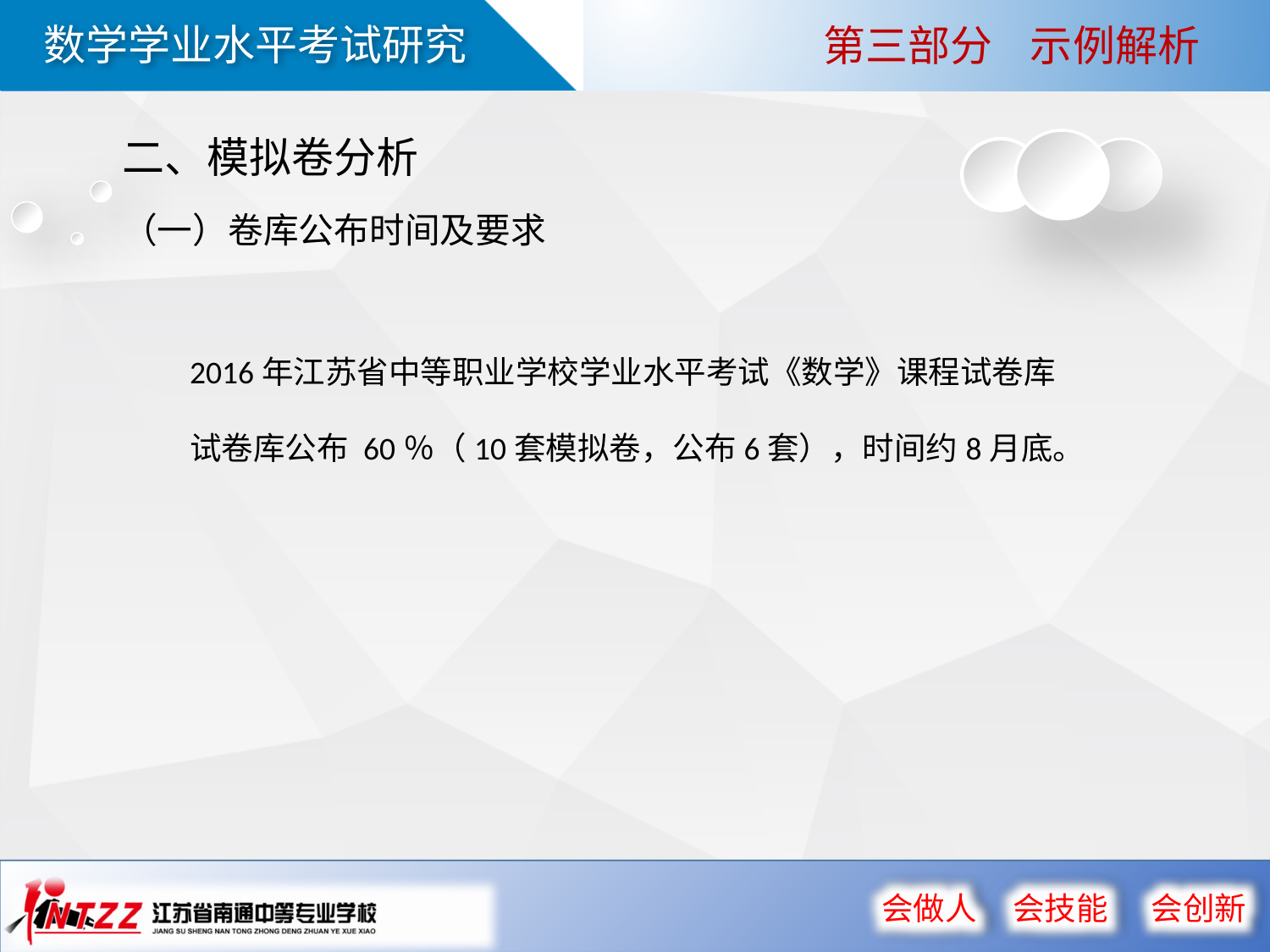

第三部分    示例解析
二、模拟卷分析

（一）卷库公布时间及要求

2016年江苏省中等职业学校学业水平考试《数学》课程试卷库
试卷库公布 60％（10套模拟卷，公布6套），时间约8月底。